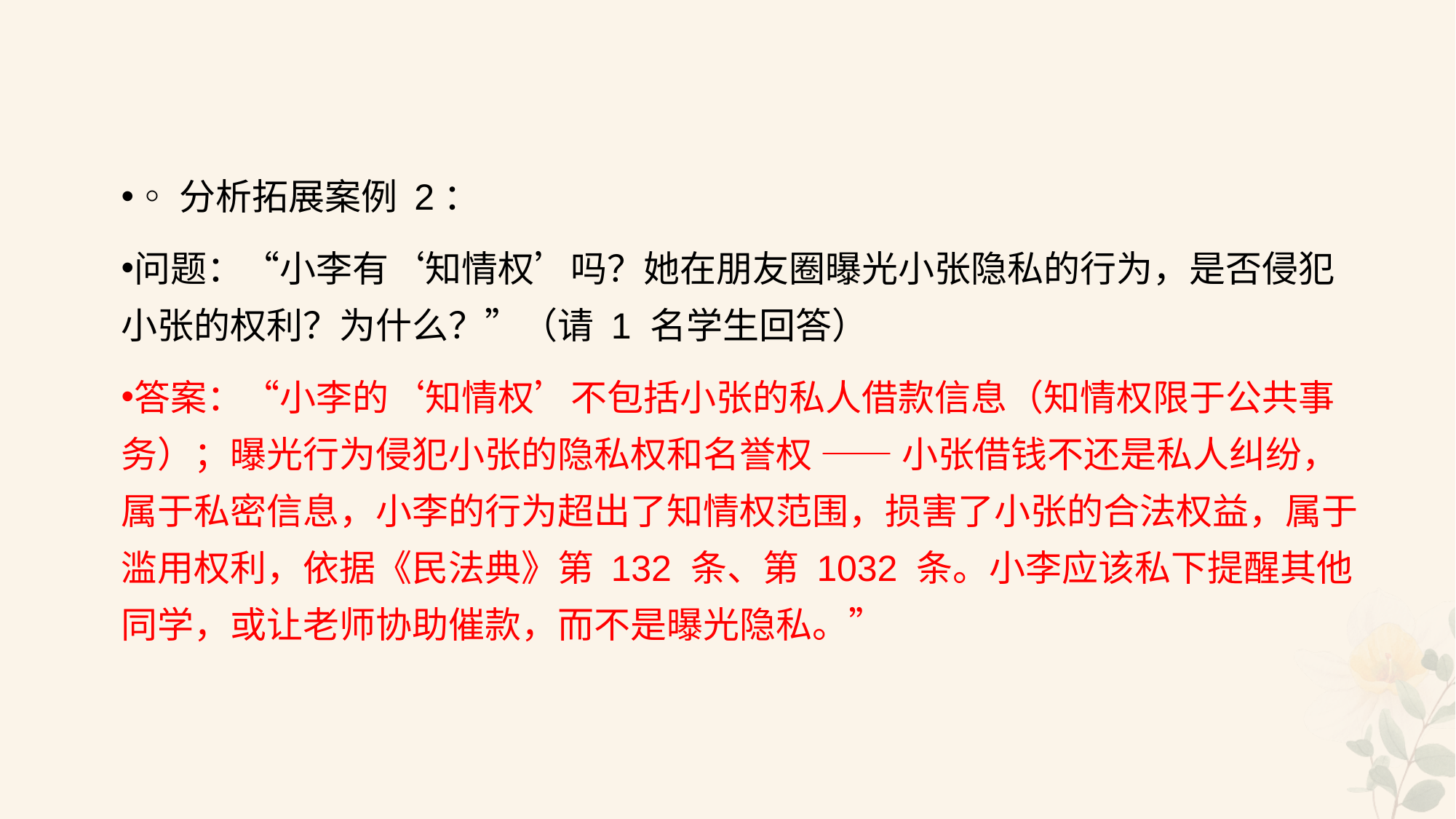

#
◦分析拓展案例 2：
问题：“小李有‘知情权’吗？她在朋友圈曝光小张隐私的行为，是否侵犯小张的权利？为什么？”（请 1 名学生回答）
答案：“小李的‘知情权’不包括小张的私人借款信息（知情权限于公共事务）；曝光行为侵犯小张的隐私权和名誉权 —— 小张借钱不还是私人纠纷，属于私密信息，小李的行为超出了知情权范围，损害了小张的合法权益，属于滥用权利，依据《民法典》第 132 条、第 1032 条。小李应该私下提醒其他同学，或让老师协助催款，而不是曝光隐私。”